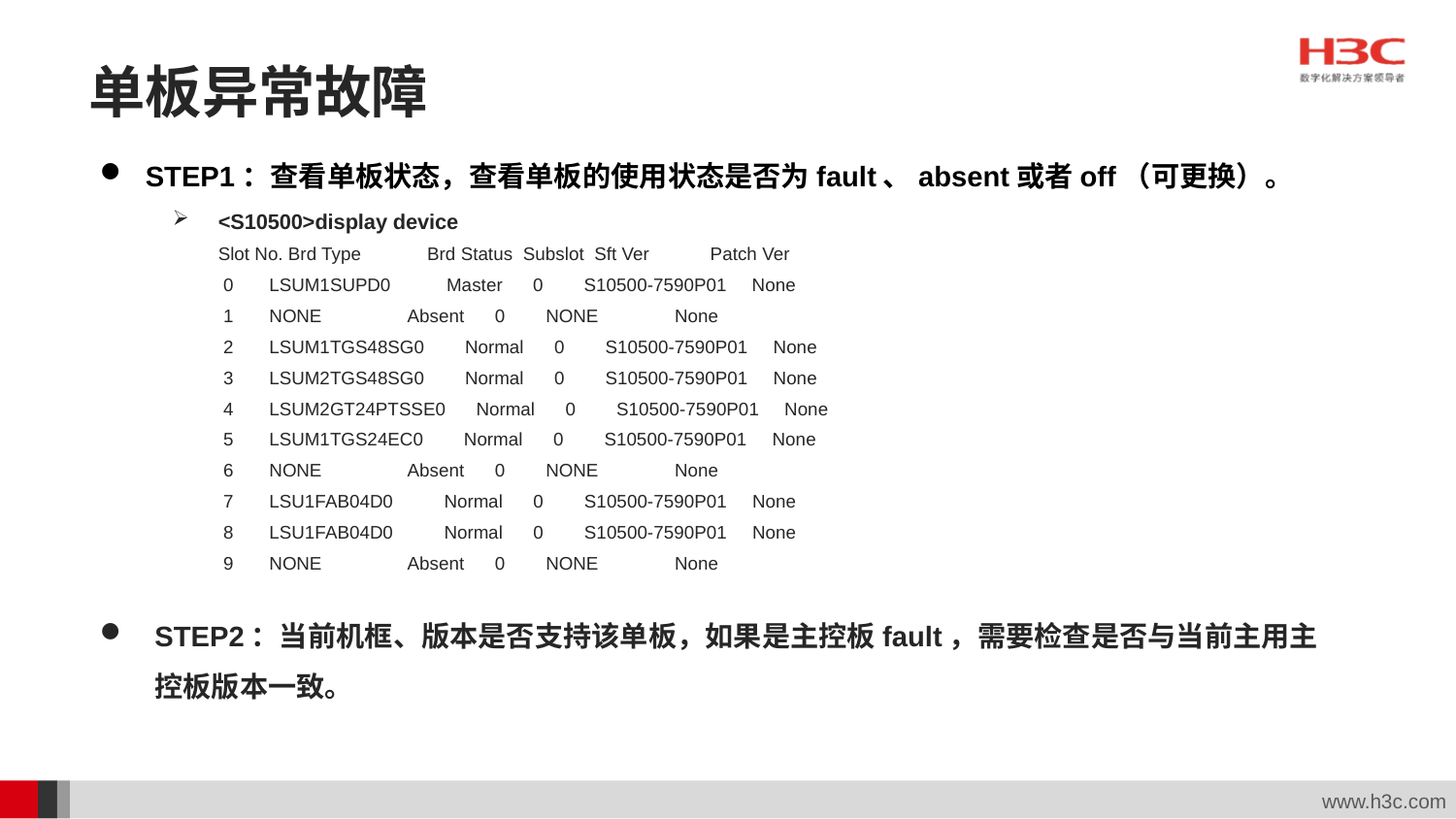

# 单板异常故障
STEP1：查看单板状态，查看单板的使用状态是否为fault、absent或者off（可更换）。
<S10500>display device
	Slot No. Brd Type             Brd Status  Subslot  Sft Ver            Patch Ver
	 0       LSUM1SUPD0           Master      0        S10500-7590P01     None
	 1       NONE                 Absent      0        NONE               None
	 2       LSUM1TGS48SG0        Normal      0        S10500-7590P01     None
	 3       LSUM2TGS48SG0        Normal      0        S10500-7590P01     None
	 4       LSUM2GT24PTSSE0      Normal      0        S10500-7590P01     None
	 5       LSUM1TGS24EC0        Normal      0        S10500-7590P01     None
	 6       NONE                 Absent      0        NONE               None
	 7       LSU1FAB04D0          Normal      0        S10500-7590P01     None
	 8       LSU1FAB04D0          Normal      0        S10500-7590P01     None
	 9       NONE                 Absent      0        NONE               None

STEP2：当前机框、版本是否支持该单板，如果是主控板fault，需要检查是否与当前主用主控板版本一致。